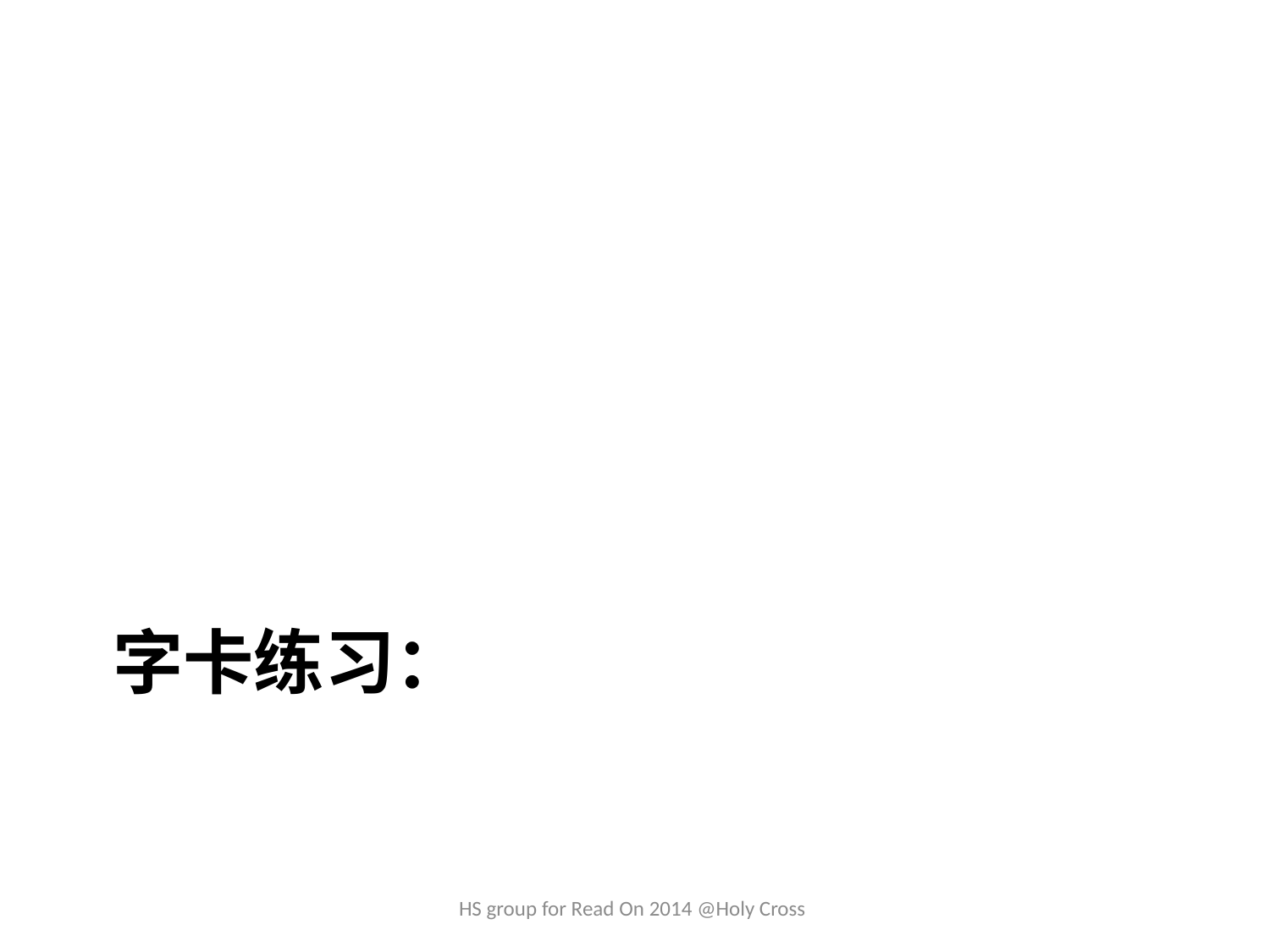

# 字卡练习：
HS group for Read On 2014 @Holy Cross